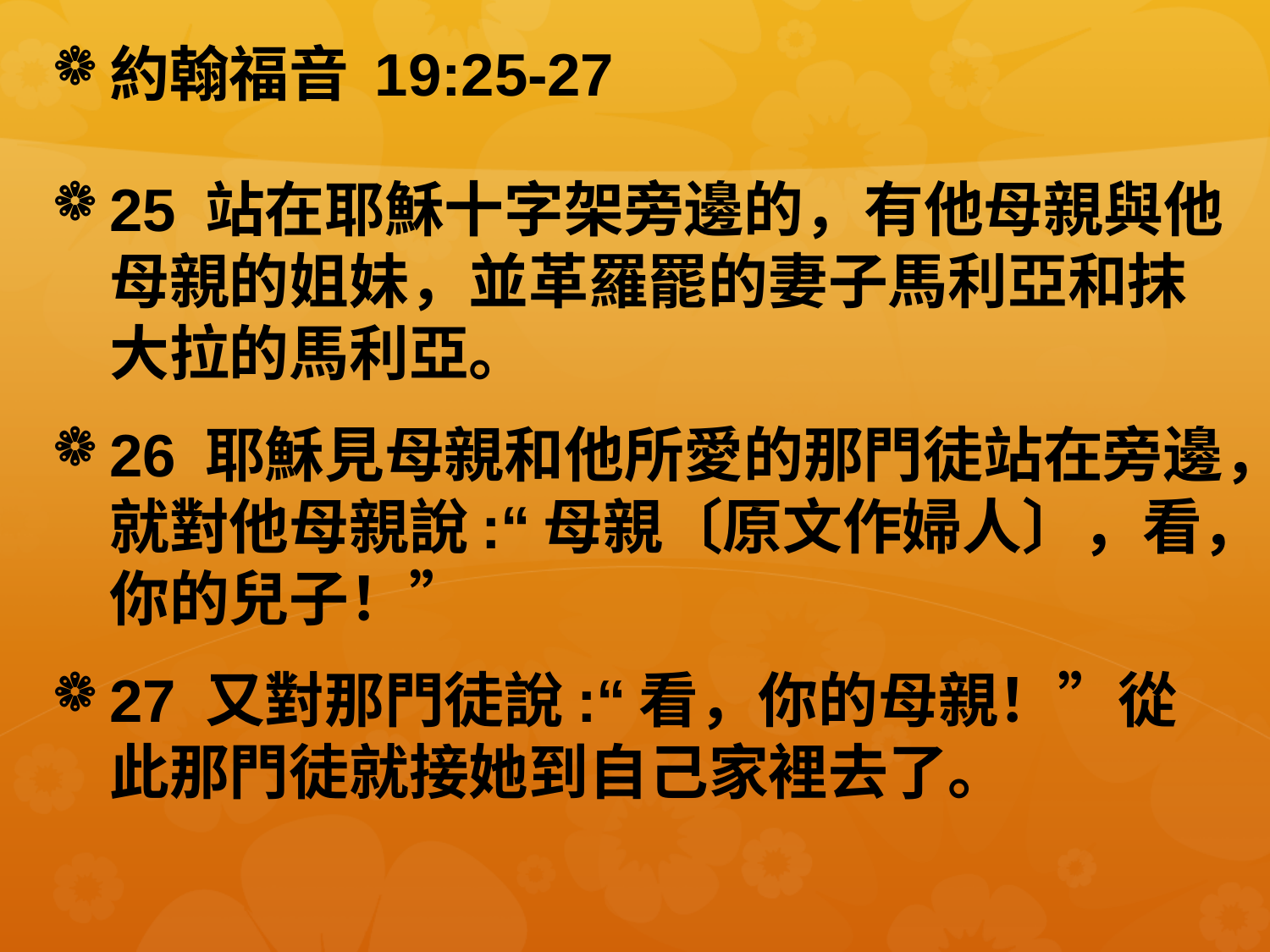

#
約翰福音 19:25-27

25 站在耶穌十字架旁邊的，有他母親與他母親的姐妹，並革羅罷的妻子馬利亞和抹大拉的馬利亞。
26 耶穌見母親和他所愛的那門徒站在旁邊，就對他母親說:“母親〔原文作婦人〕，看，你的兒子！”
27 又對那門徒說:“看，你的母親！”從此那門徒就接她到自己家裡去了。